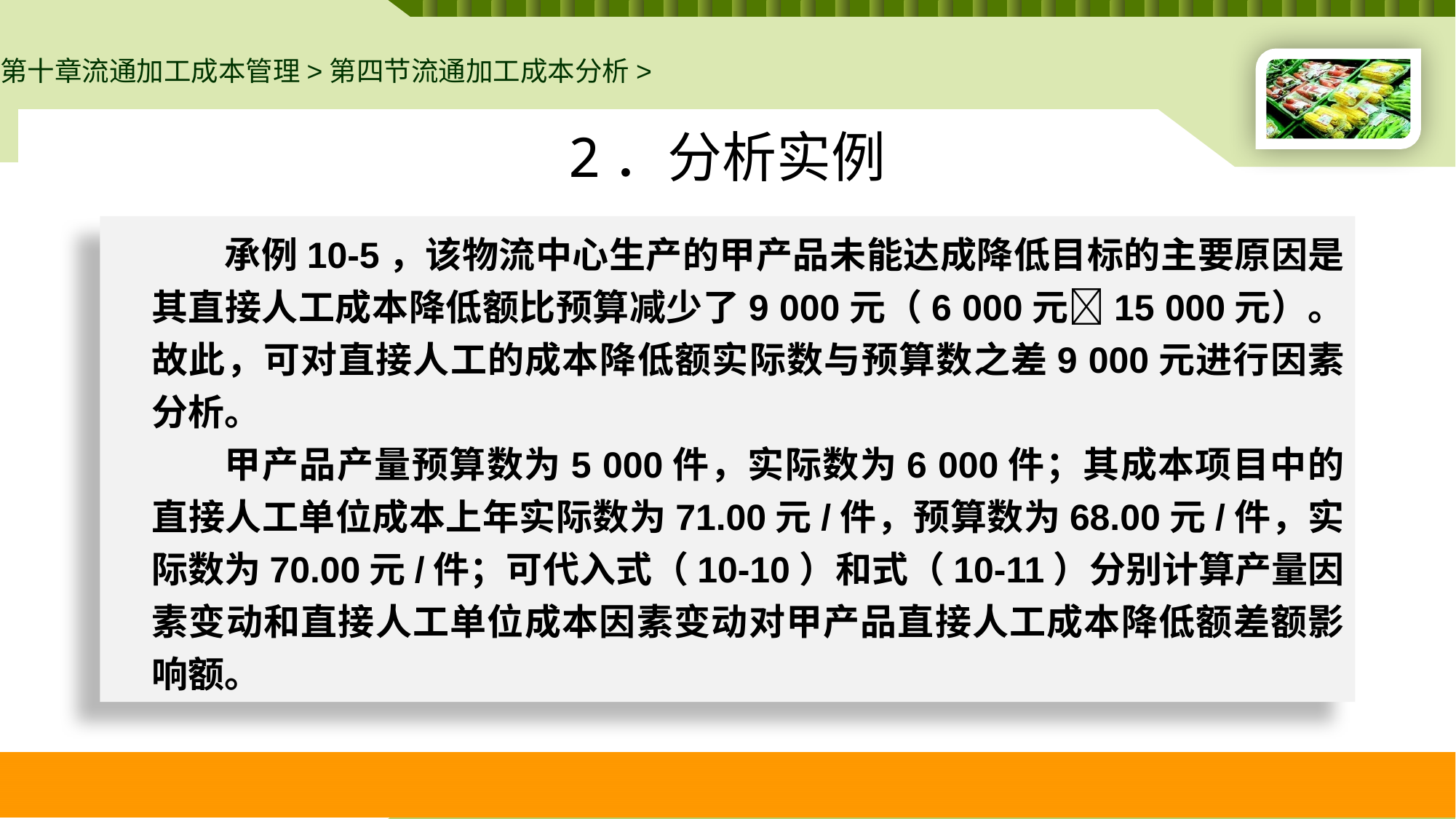

第十章流通加工成本管理>第四节流通加工成本分析>
# 2．分析实例
承例10-5，该物流中心生产的甲产品未能达成降低目标的主要原因是其直接人工成本降低额比预算减少了9 000元（6 000元−15 000元）。故此，可对直接人工的成本降低额实际数与预算数之差9 000元进行因素分析。
甲产品产量预算数为5 000件，实际数为6 000件；其成本项目中的直接人工单位成本上年实际数为71.00元/件，预算数为68.00元/件，实际数为70.00元/件；可代入式（10-10）和式（10-11）分别计算产量因素变动和直接人工单位成本因素变动对甲产品直接人工成本降低额差额影响额。